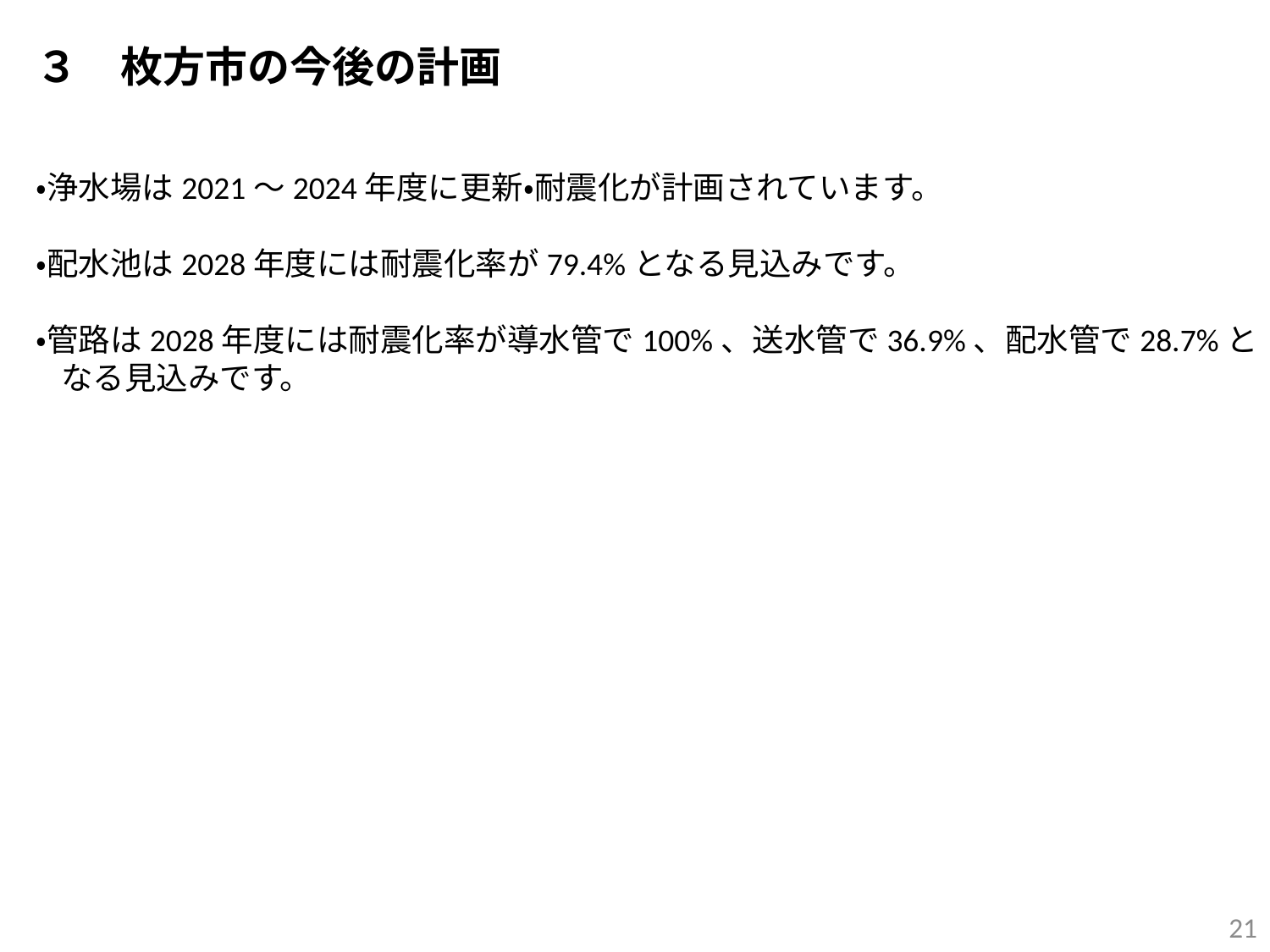

３　枚方市の今後の計画

・浄水場は2021～2024年度に更新・耐震化が計画されています。

・配水池は2028年度には耐震化率が79.4%となる見込みです。

・管路は2028年度には耐震化率が導水管で100%、送水管で36.9%、配水管で28.7%となる見込みです。

21